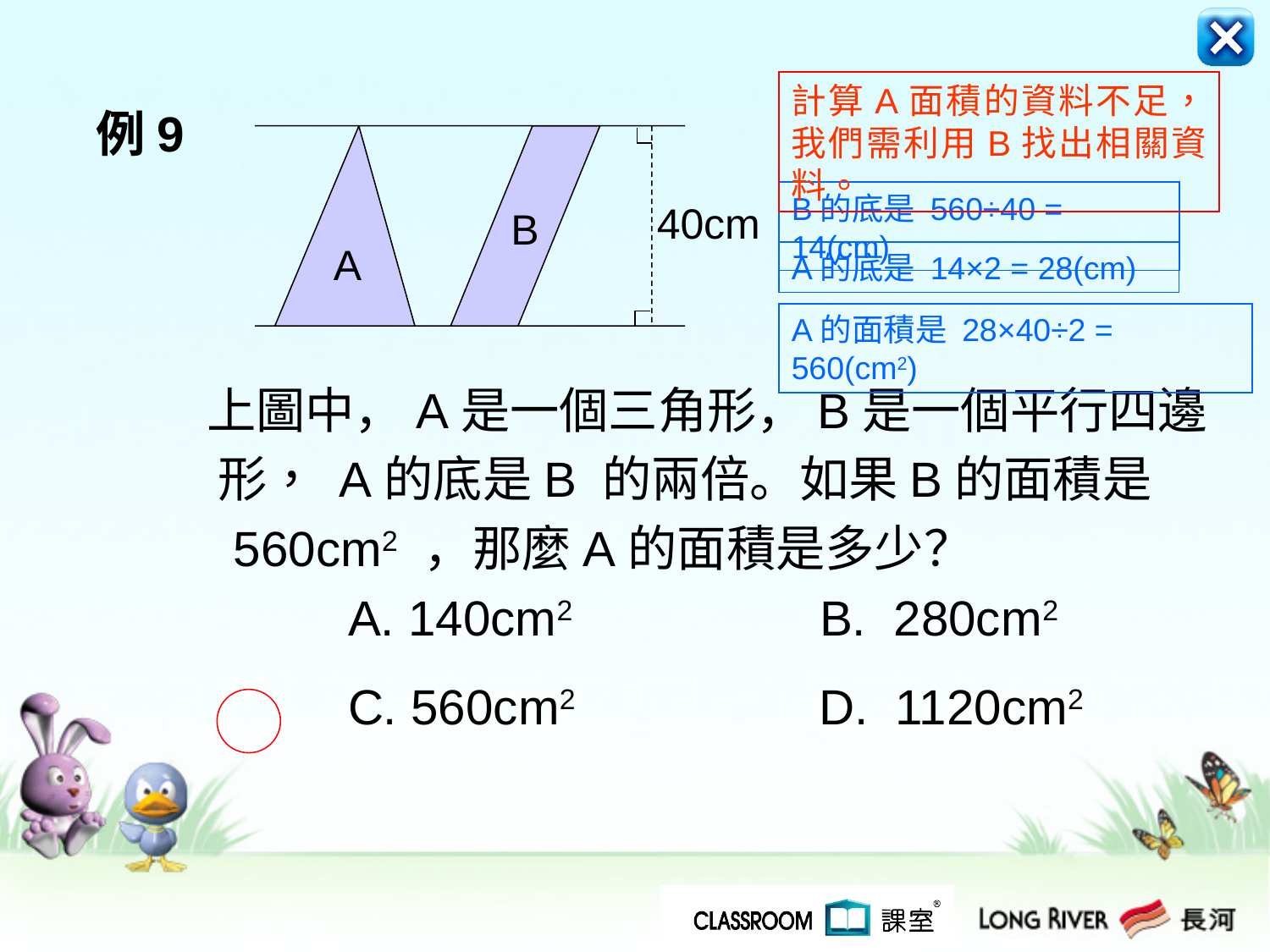

計算A面積的資料不足，我們需利用B找出相關資料。
例9

         上圖中，A是一個三角形，B是一個平行四邊
          形， A的底是B 的兩倍。如果B的面積是
          560cm2 ，那麼A的面積是多少？
		A. 140cm2                  B.  280cm2
		C. 560cm2                  D.  1120cm2

B的底是 560÷40 = 14(cm)
40cm
B
A
A的底是 14×2 = 28(cm)
A的面積是 28×40÷2 = 560(cm2)